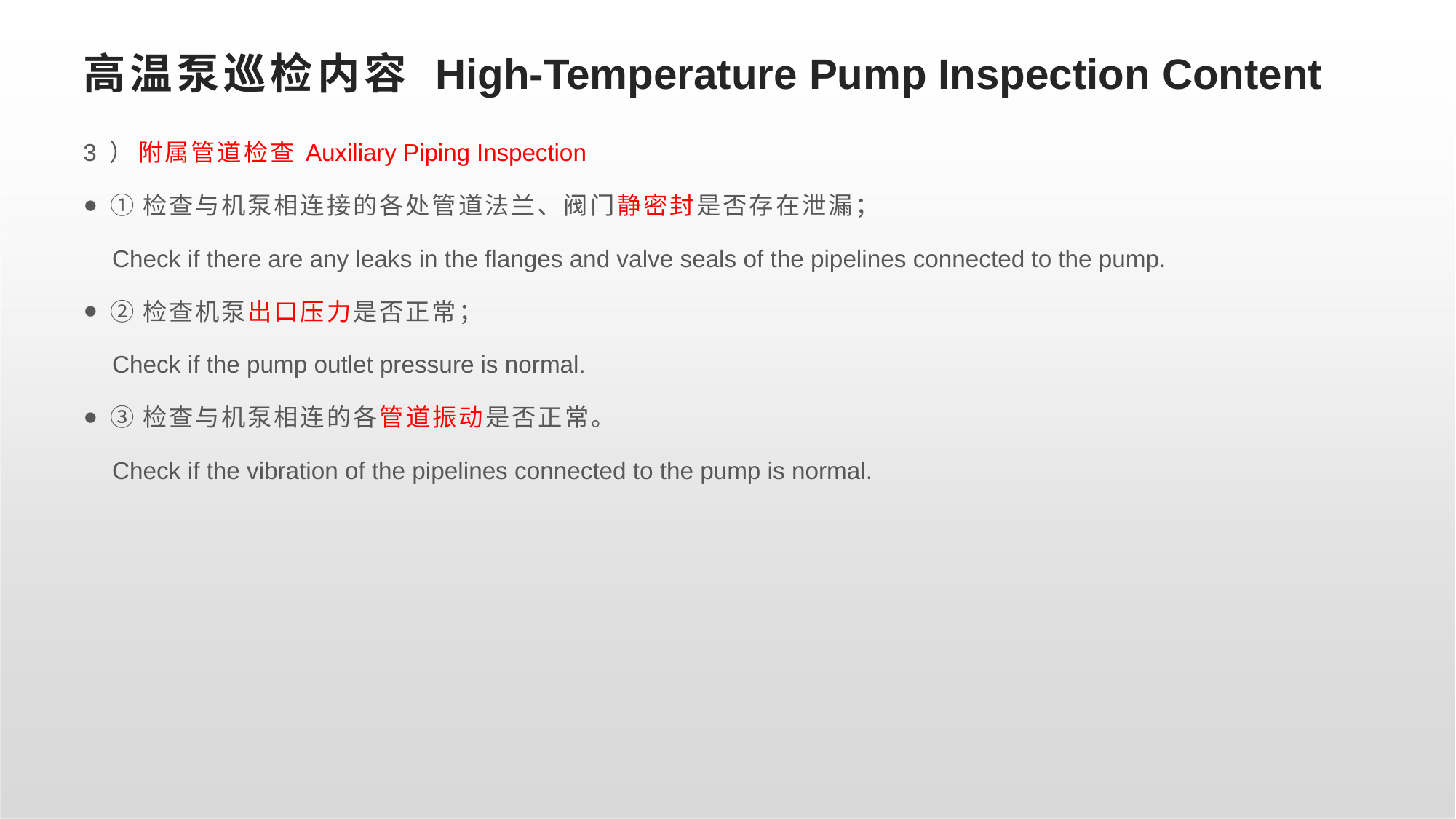

# 高温泵巡检内容 High-Temperature Pump Inspection Content
3 ） 附属管道检查 Auxiliary Piping Inspection
①检查与机泵相连接的各处管道法兰、阀门静密封是否存在泄漏；
	Check if there are any leaks in the flanges and valve seals of the pipelines connected to the pump.
②检查机泵出口压力是否正常；
	Check if the pump outlet pressure is normal.
③检查与机泵相连的各管道振动是否正常。
	Check if the vibration of the pipelines connected to the pump is normal.